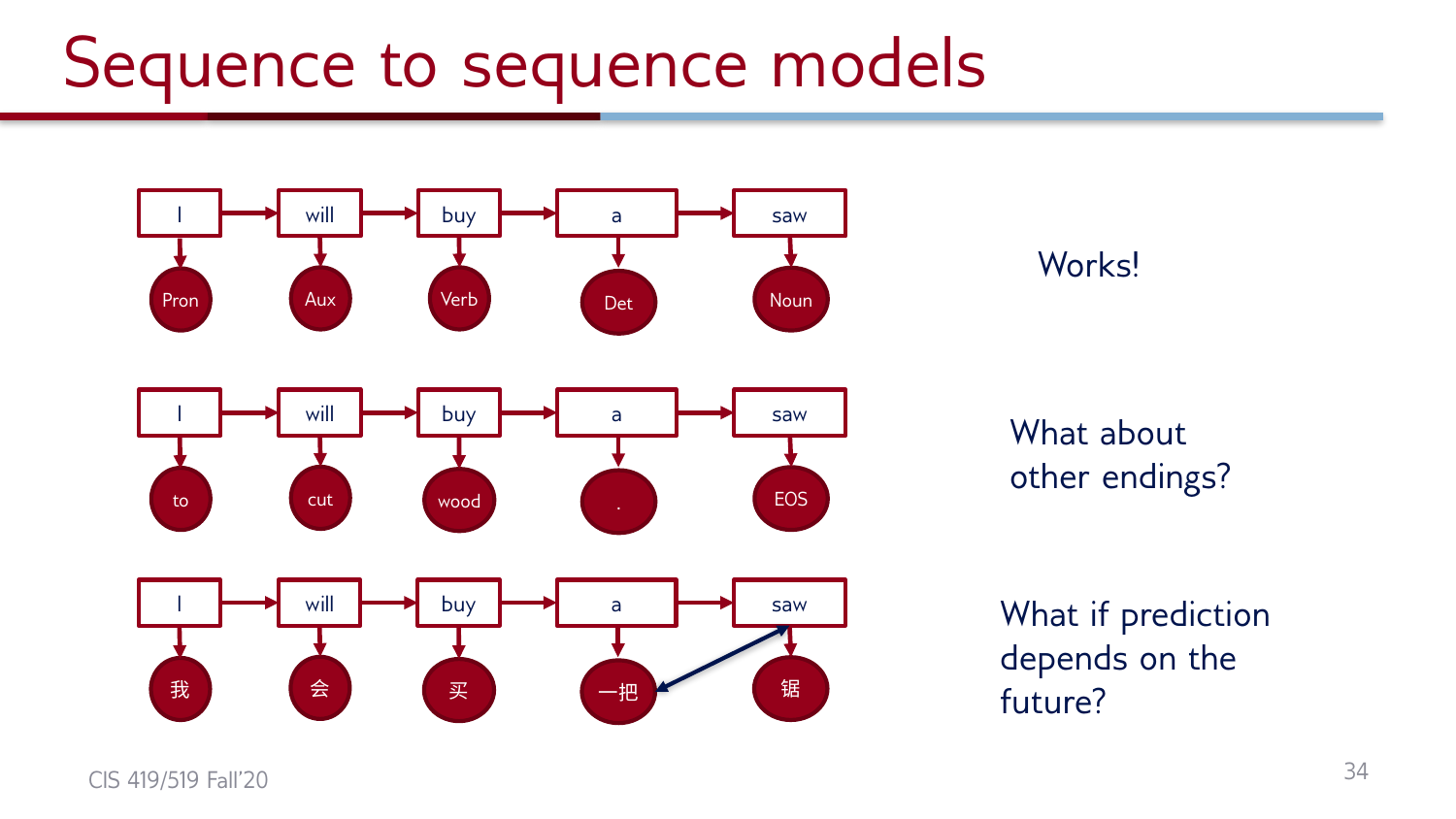

# Sequence to sequence models
I
will
buy
saw
a
Works!
Aux
Verb
Noun
Pron
Det
I
will
buy
saw
a
What about other endings?
cut
EOS
to
wood
.
I
will
buy
saw
a
What if prediction depends on the future?
会
锯
我
买
一把
34